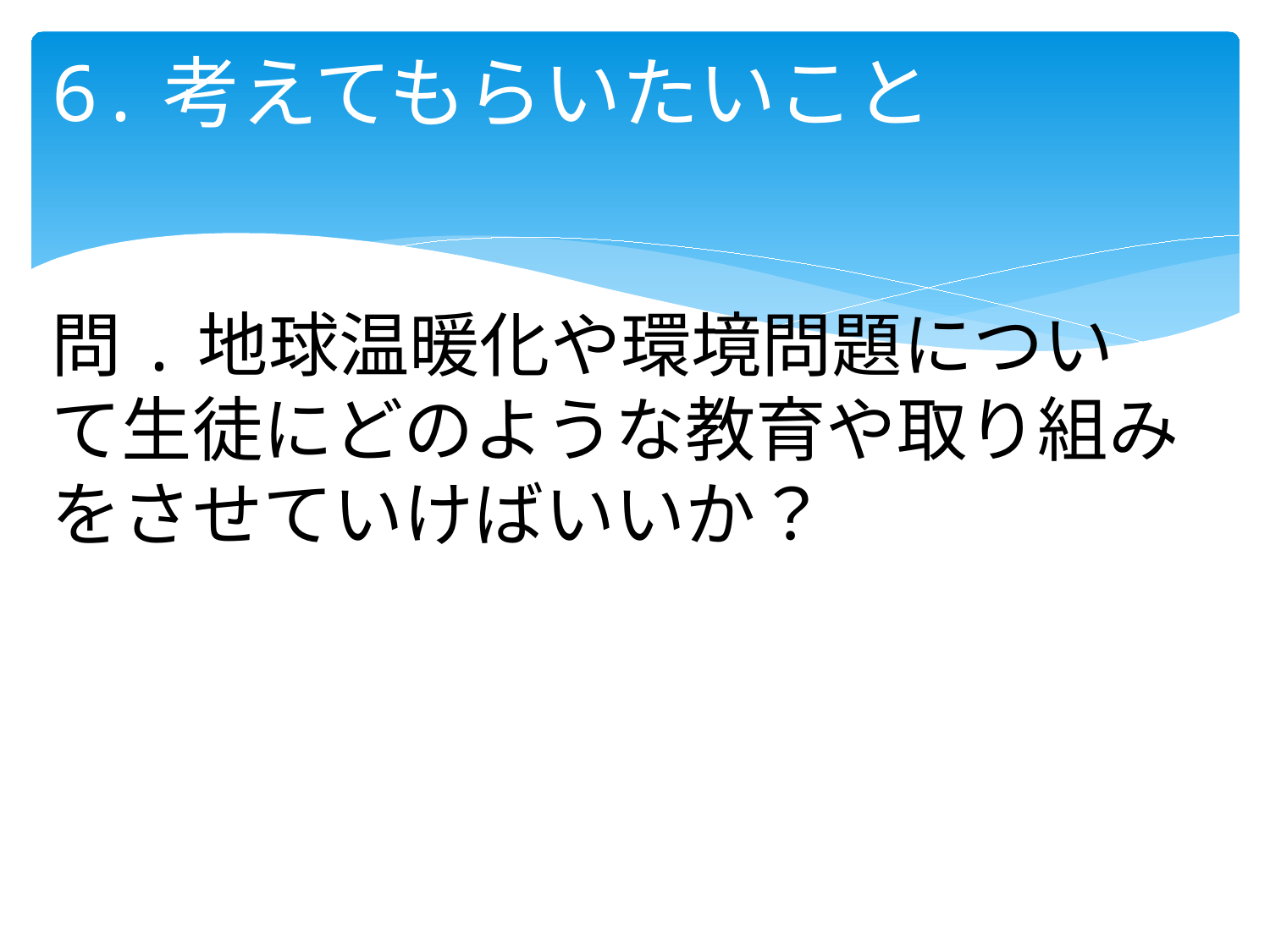

# 6.考えてもらいたいこと

問.地球温暖化や環境問題について生徒にどのような教育や取り組みをさせていけばいいか？